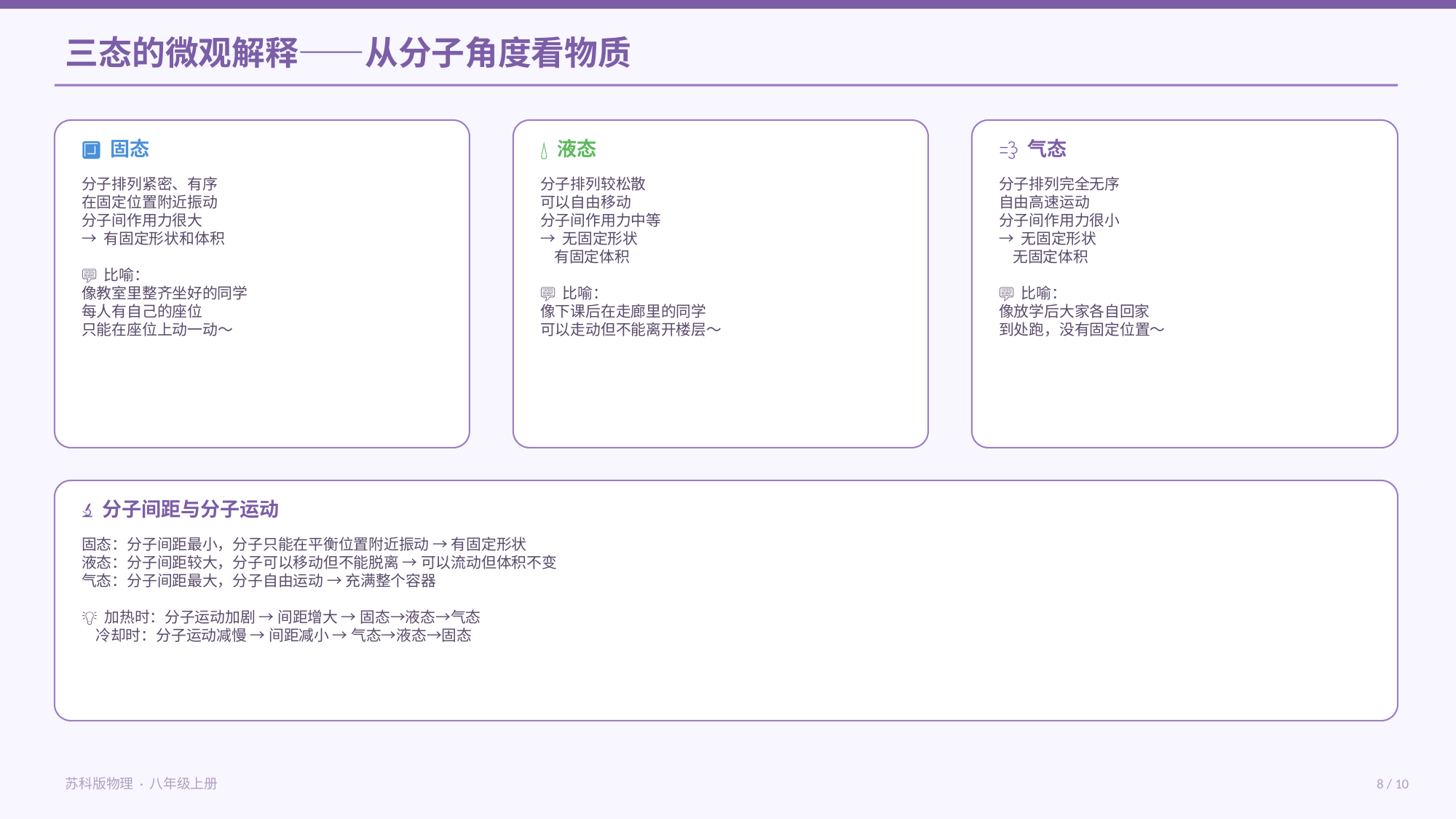

三态的微观解释——从分子角度看物质

🔲 固态
💧 液态
💨 气态
分子排列紧密、有序
在固定位置附近振动
分子间作用力很大
→ 有固定形状和体积

💬 比喻：
像教室里整齐坐好的同学
每人有自己的座位
只能在座位上动一动～
分子排列较松散
可以自由移动
分子间作用力中等
→ 无固定形状
   有固定体积

💬 比喻：
像下课后在走廊里的同学
可以走动但不能离开楼层～
分子排列完全无序
自由高速运动
分子间作用力很小
→ 无固定形状
   无固定体积

💬 比喻：
像放学后大家各自回家
到处跑，没有固定位置～

🔬 分子间距与分子运动
固态：分子间距最小，分子只能在平衡位置附近振动 → 有固定形状
液态：分子间距较大，分子可以移动但不能脱离 → 可以流动但体积不变
气态：分子间距最大，分子自由运动 → 充满整个容器

💡 加热时：分子运动加剧 → 间距增大 → 固态→液态→气态
   冷却时：分子运动减慢 → 间距减小 → 气态→液态→固态
苏科版物理 · 八年级上册
8 / 10